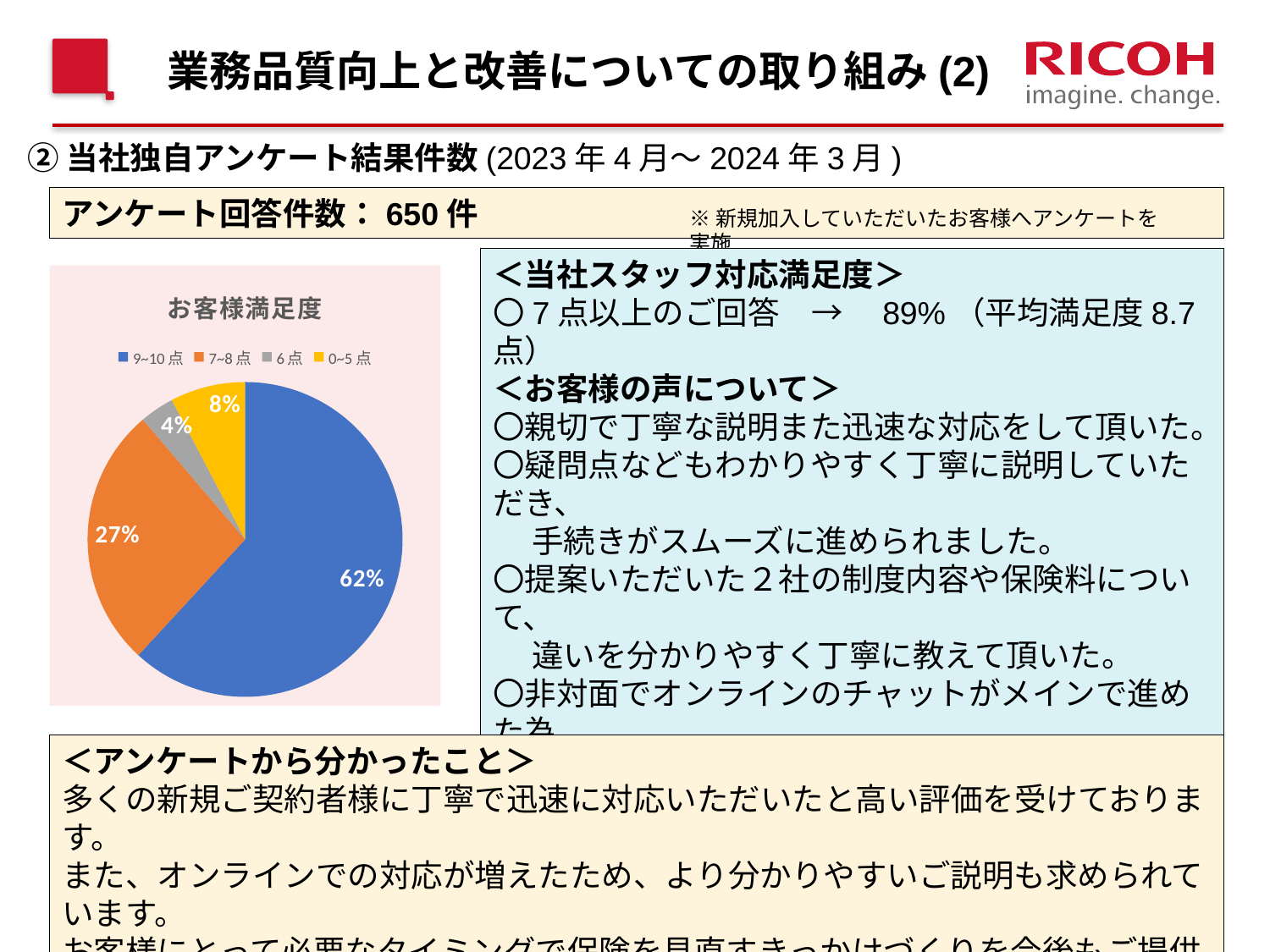

# 業務品質向上と改善についての取り組み(2)
②当社独自アンケート結果件数(2023年4月～2024年3月)
アンケート回答件数：650件
※新規加入していただいたお客様へアンケートを実施
＜当社スタッフ対応満足度＞
〇7点以上のご回答　→　89%（平均満足度8.7点）
＜お客様の声について＞
〇親切で丁寧な説明また迅速な対応をして頂いた。
〇疑問点などもわかりやすく丁寧に説明していただき、
　 手続きがスムーズに進められました。
〇提案いただいた２社の制度内容や保険料について、
　 違いを分かりやすく丁寧に教えて頂いた。
〇非対面でオンラインのチャットがメインで進めた為、
　 書類の不備の訂正などが分かりにくかった。
〇身近な存在に感じていましたが、環境変化で接点が
　 減ってしまった。

### Chart:

| Category | お客様満足度 |
|---|---|
| 9~10点 | 0.6184615384615385 |
| 7~8点 | 0.2692307692307692 |
| 6点 | 0.03538461538461538 |
| 0~5点 | 0.07692307692307693 |
＜アンケートから分かったこと＞
多くの新規ご契約者様に丁寧で迅速に対応いただいたと高い評価を受けております。
また、オンラインでの対応が増えたため、より分かりやすいご説明も求められています。
お客様にとって必要なタイミングで保険を見直すきっかけづくりを今後もご提供していきます。
12